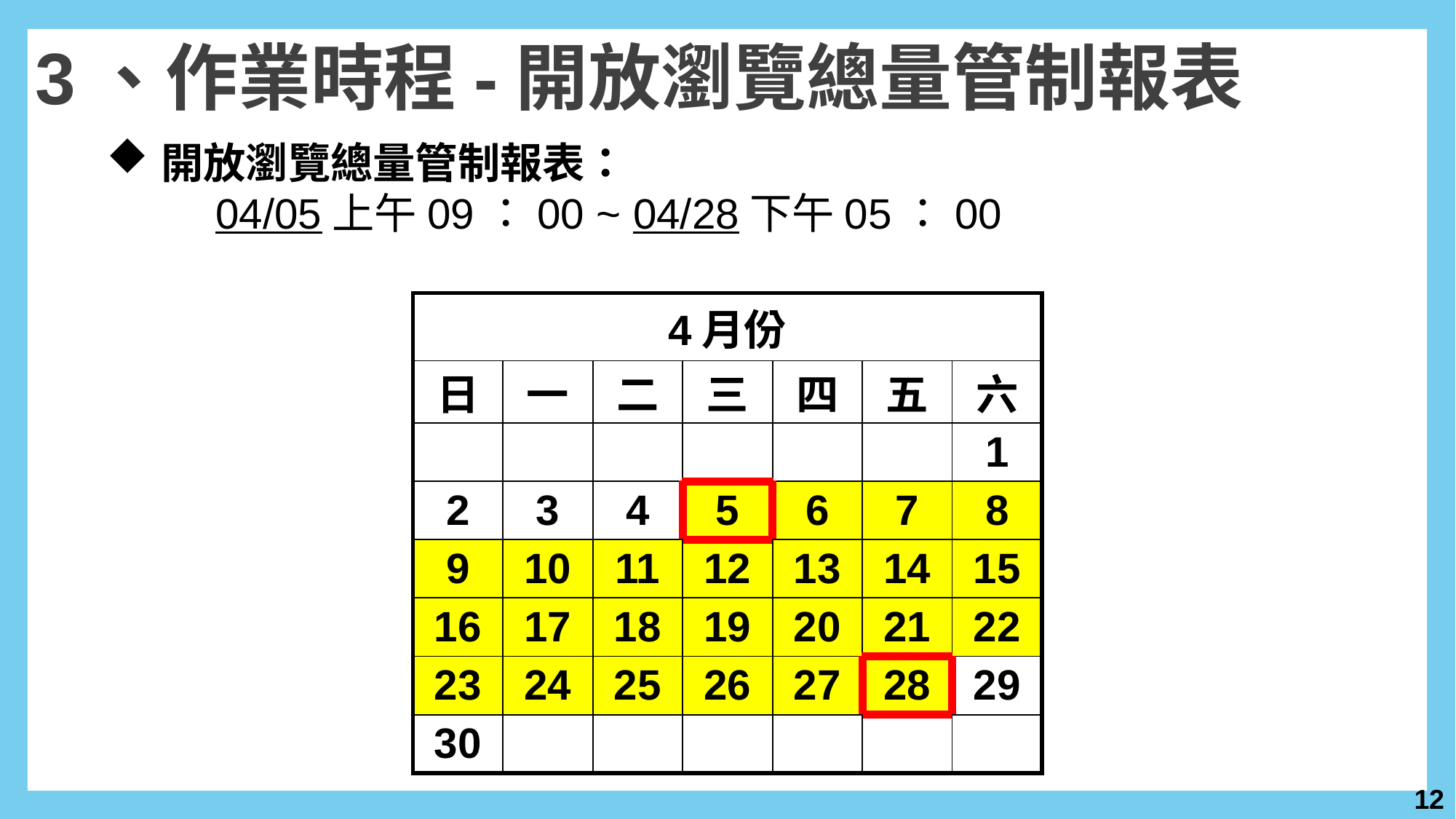

# 3、作業時程-開放瀏覽總量管制報表
開放瀏覽總量管制報表：
	04/05上午09：00 ~ 04/28下午05：00
| 4月份 |  |  |  |  |  |  |
| --- | --- | --- | --- | --- | --- | --- |
| 日 | 一 | 二 | 三 | 四 | 五 | 六 |
|  |  |  |  |  |  | 1 |
| 2 | 3 | 4 | 5 | 6 | 7 | 8 |
| 9 | 10 | 11 | 12 | 13 | 14 | 15 |
| 16 | 17 | 18 | 19 | 20 | 21 | 22 |
| 23 | 24 | 25 | 26 | 27 | 28 | 29 |
| 30 |  |  |  |  |  |  |
12